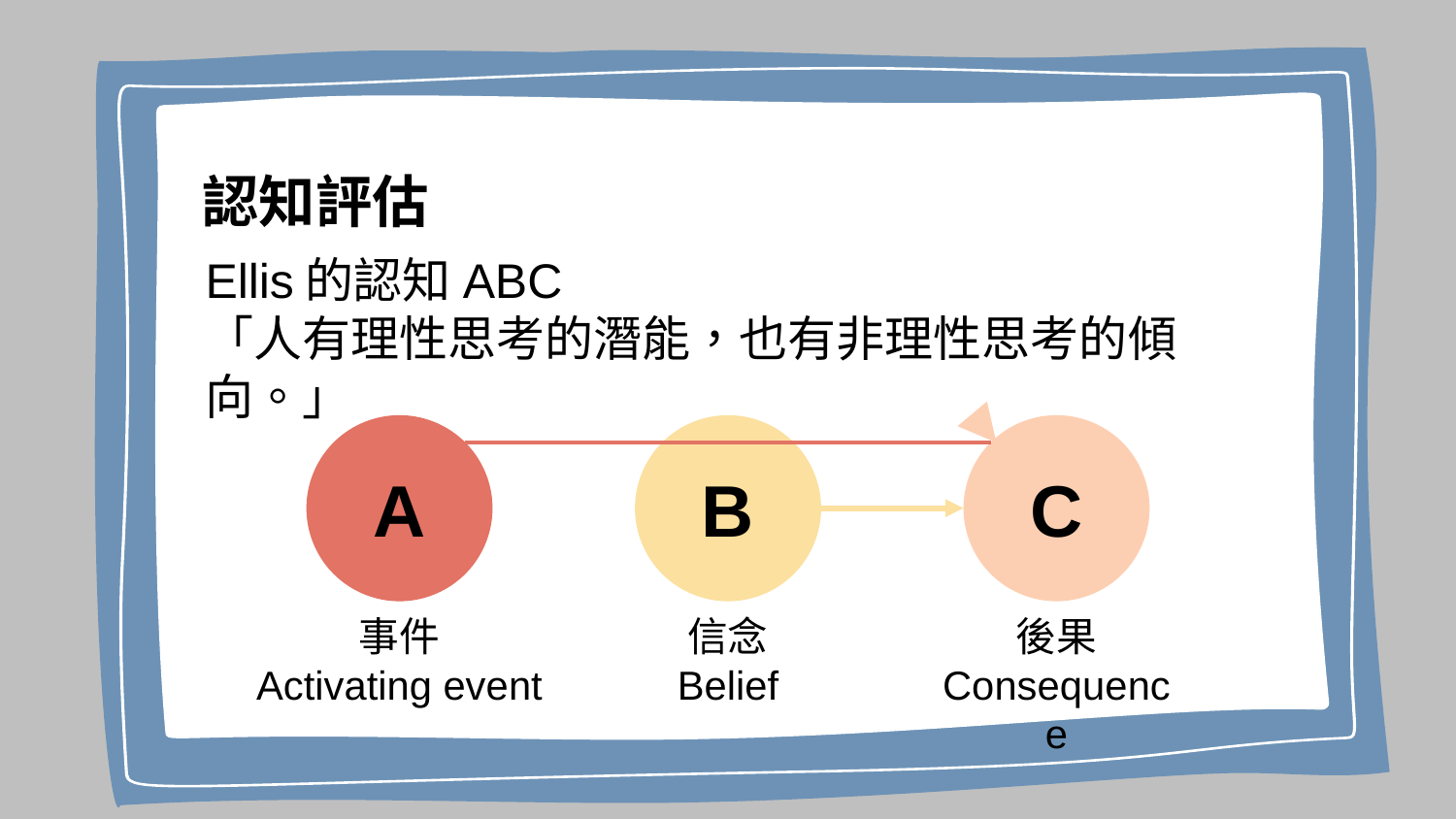

認知評估
Ellis的認知ABC
「人有理性思考的潛能，也有非理性思考的傾向。」

A
B
C
事件
Activating event
信念
Belief
後果
Consequence